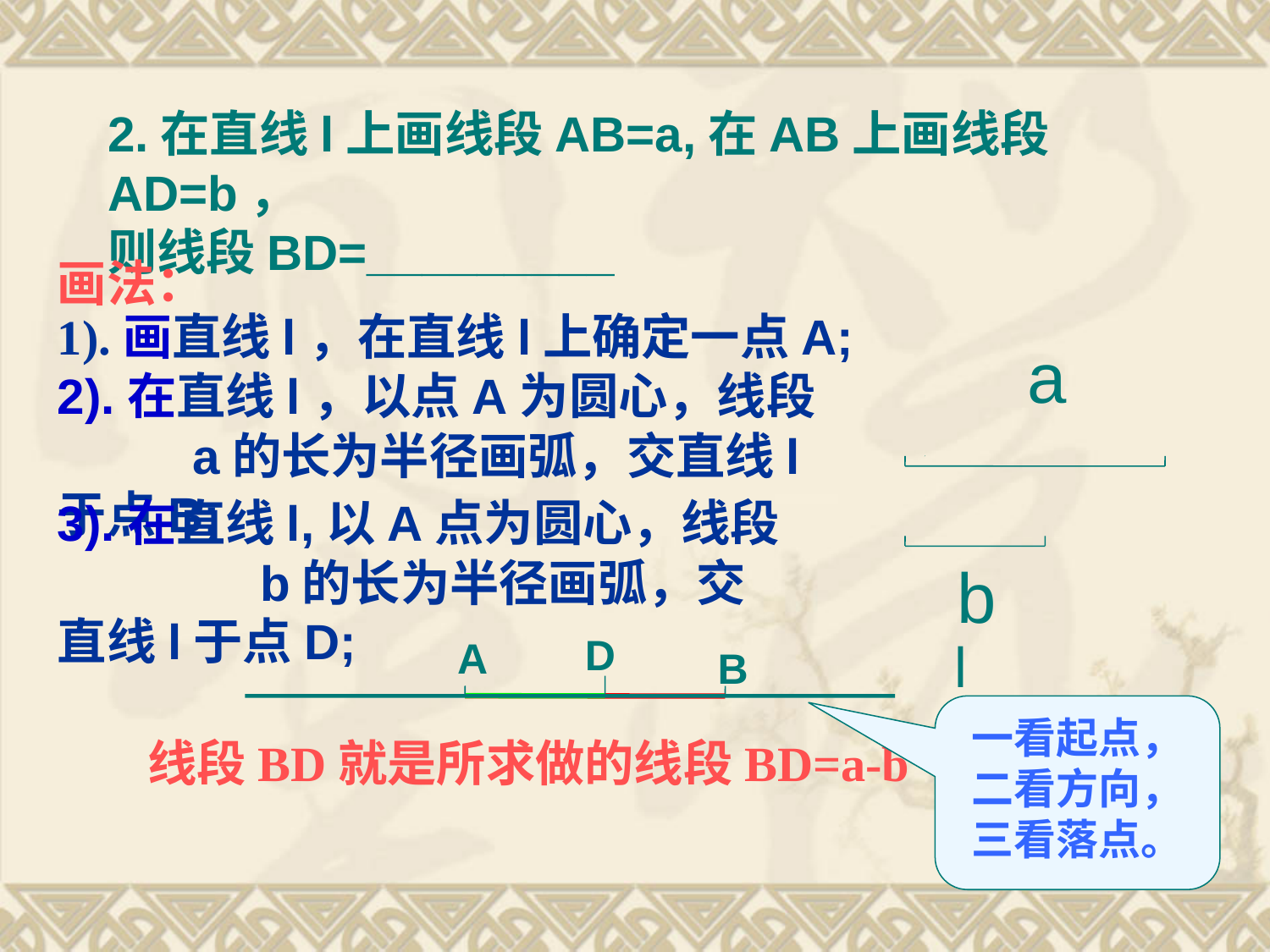

2.在直线l上画线段AB=a,在AB上画线段AD=b，
则线段BD=_________
画法：
1).画直线l，在直线l上确定一点A;
a
2).在直线l，以点A为圆心，线段             a的长为半径画弧，交直线l于点B;

3).在直线l,以A点为圆心，线段                   b的长为半径画弧，交直线l于点D;

b
D
l
A

B

一看起点，二看方向，三看落点。
线段BD就是所求做的线段BD=a-b